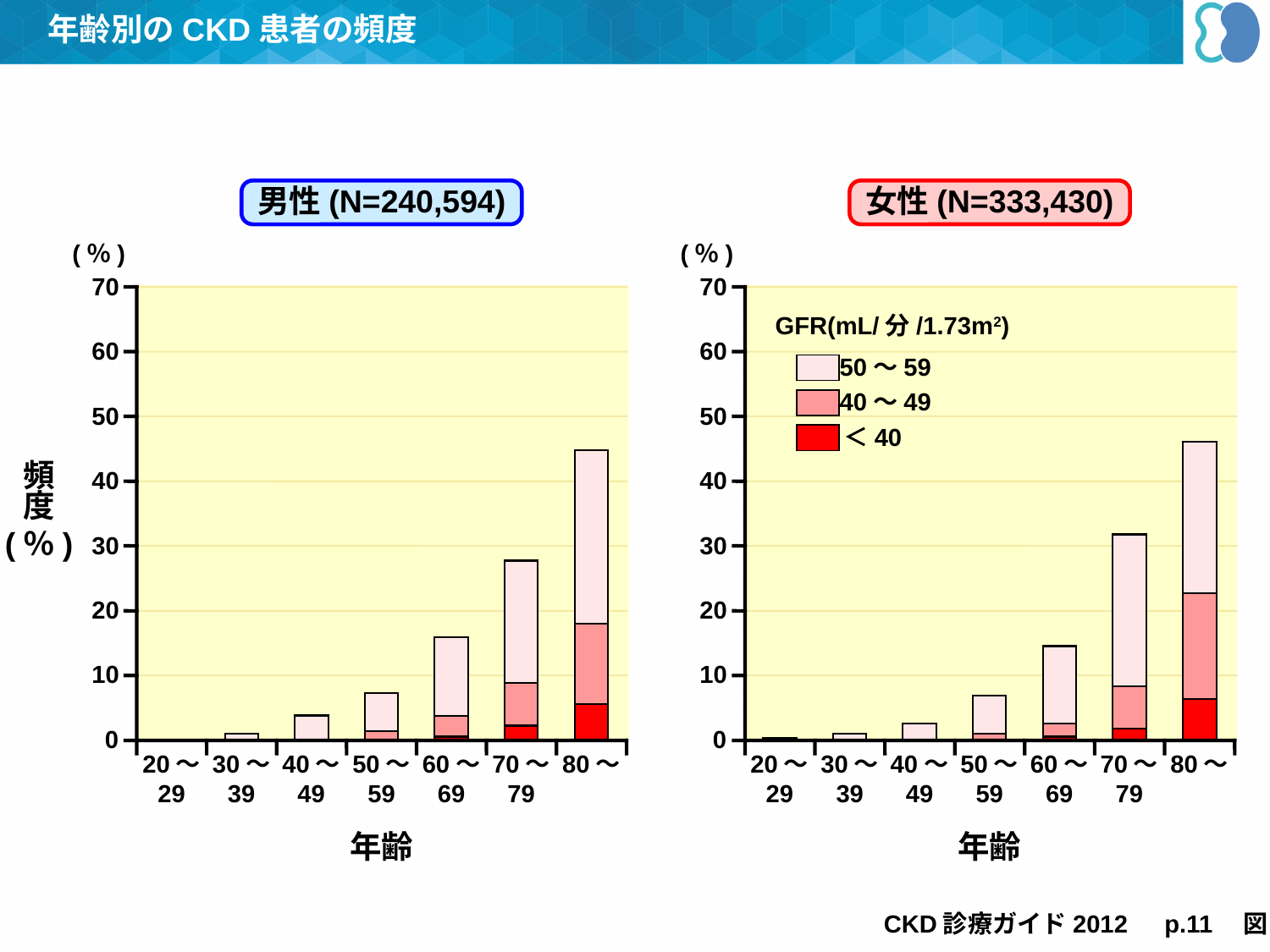

年齢別のCKD患者の頻度

男性(N=240,594)
女性(N=333,430)
(％)
(％)
70
60
50
40
30
20
10
0
70
60
50
40
30
20
10
0

GFR(mL/分/1.73m2)
50～59

40～49

＜40

頻
度
(％)

20～
29
30～
39
40～
49
50～
59
60～
69
70～
79
80～
20～
29
30～
39
40～
49
50～
59
60～
69
70～
79
80～
年齢
年齢
CKD診療ガイド2012　p.11　図7